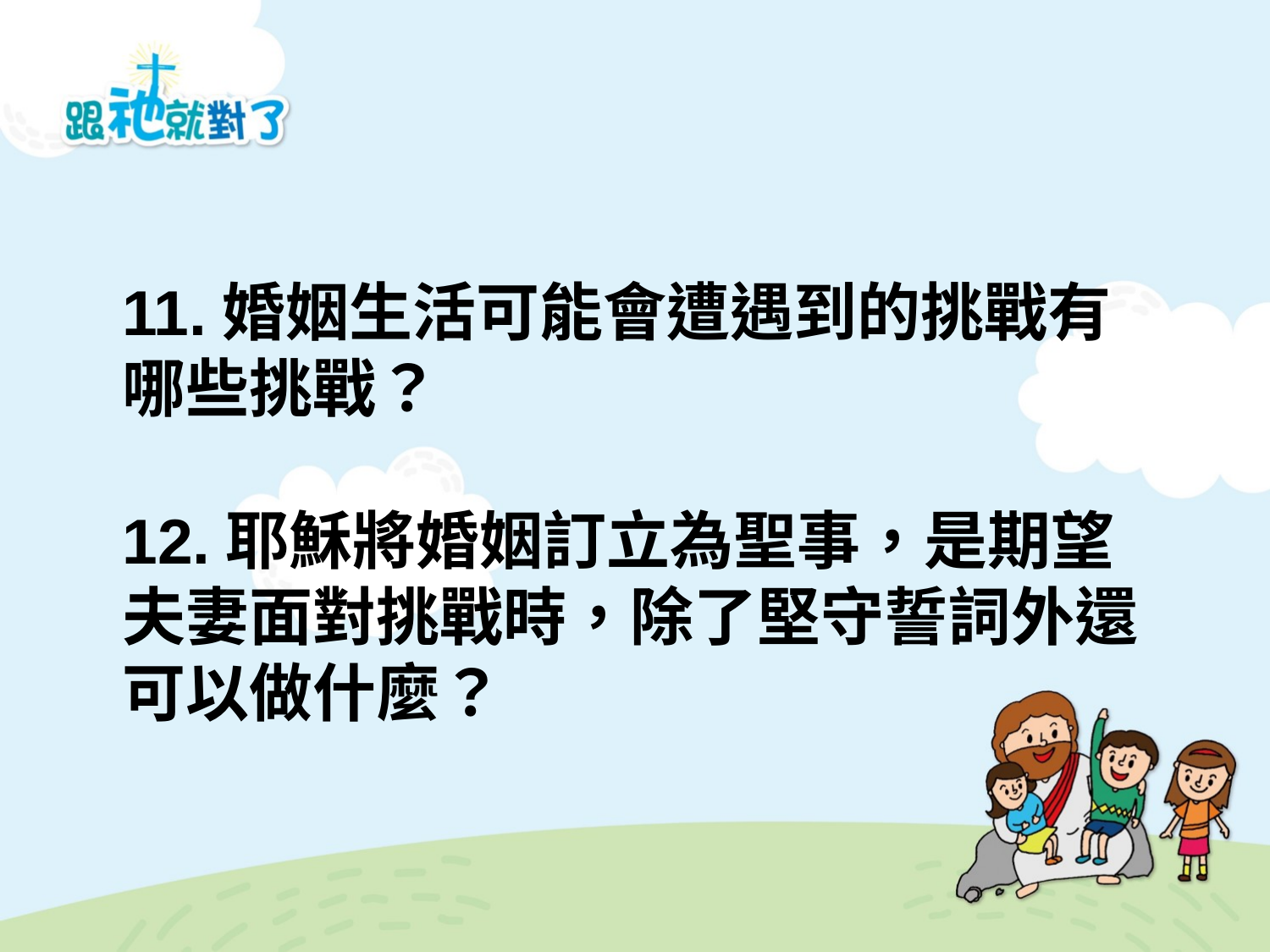

11.婚姻生活可能會遭遇到的挑戰有哪些挑戰？

12.耶穌將婚姻訂立為聖事，是期望夫妻面對挑戰時，除了堅守誓詞外還可以做什麼？